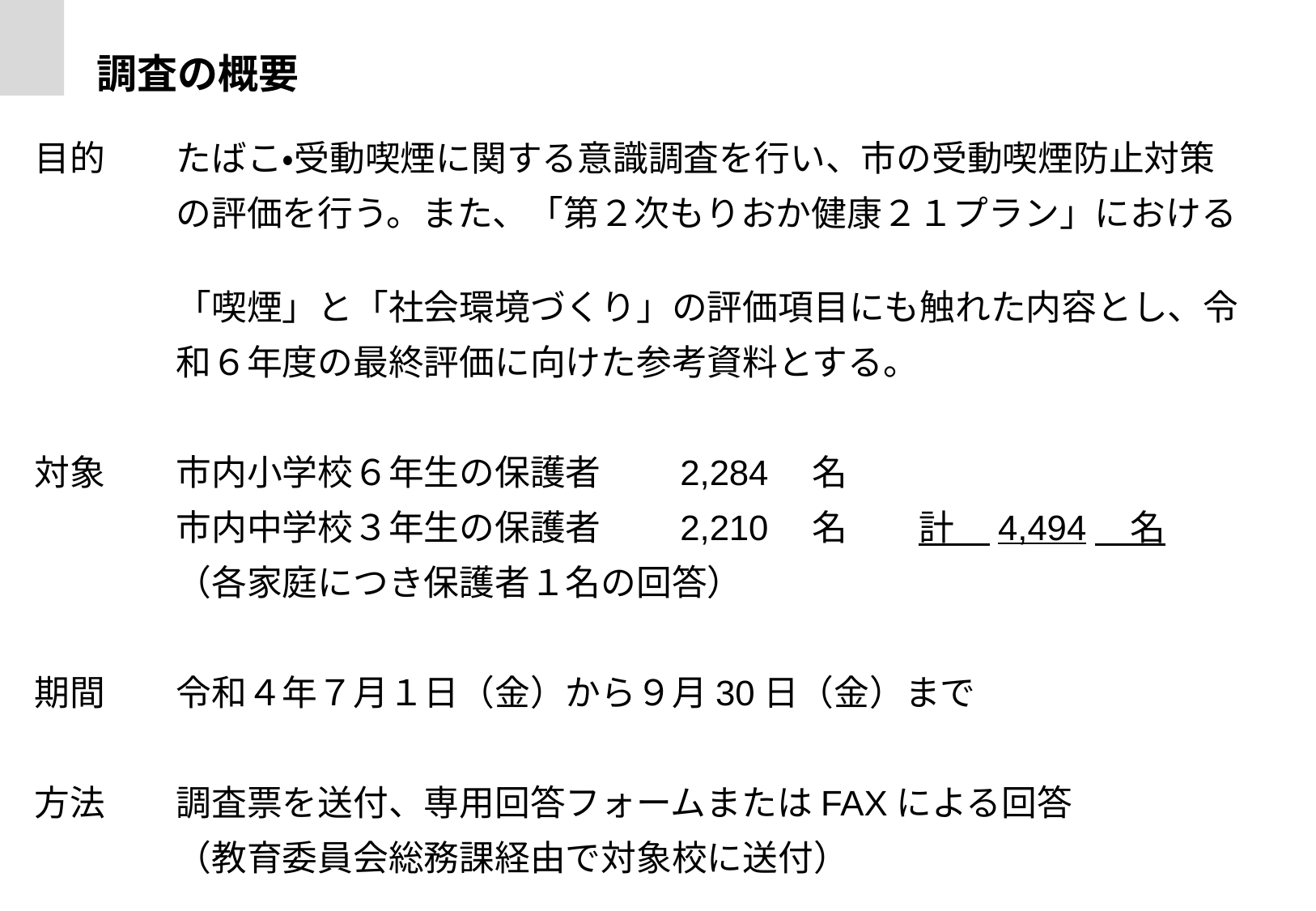

調査の概要
目的　　たばこ・受動喫煙に関する意識調査を行い、市の受動喫煙防止対策
　　　　の評価を行う。また、「第２次もりおか健康２１プラン」における
　　　　「喫煙」と「社会環境づくり」の評価項目にも触れた内容とし、令
　　　　和６年度の最終評価に向けた参考資料とする。

対象　　市内小学校６年生の保護者　　2,284　名
　　　　市内中学校３年生の保護者　　2,210　名　　計　4,494　名
　　　　（各家庭につき保護者１名の回答）

期間　　令和４年７月１日（金）から９月30日（金）まで

方法　　調査票を送付、専用回答フォームまたはFAXによる回答
　　　　（教育委員会総務課経由で対象校に送付）